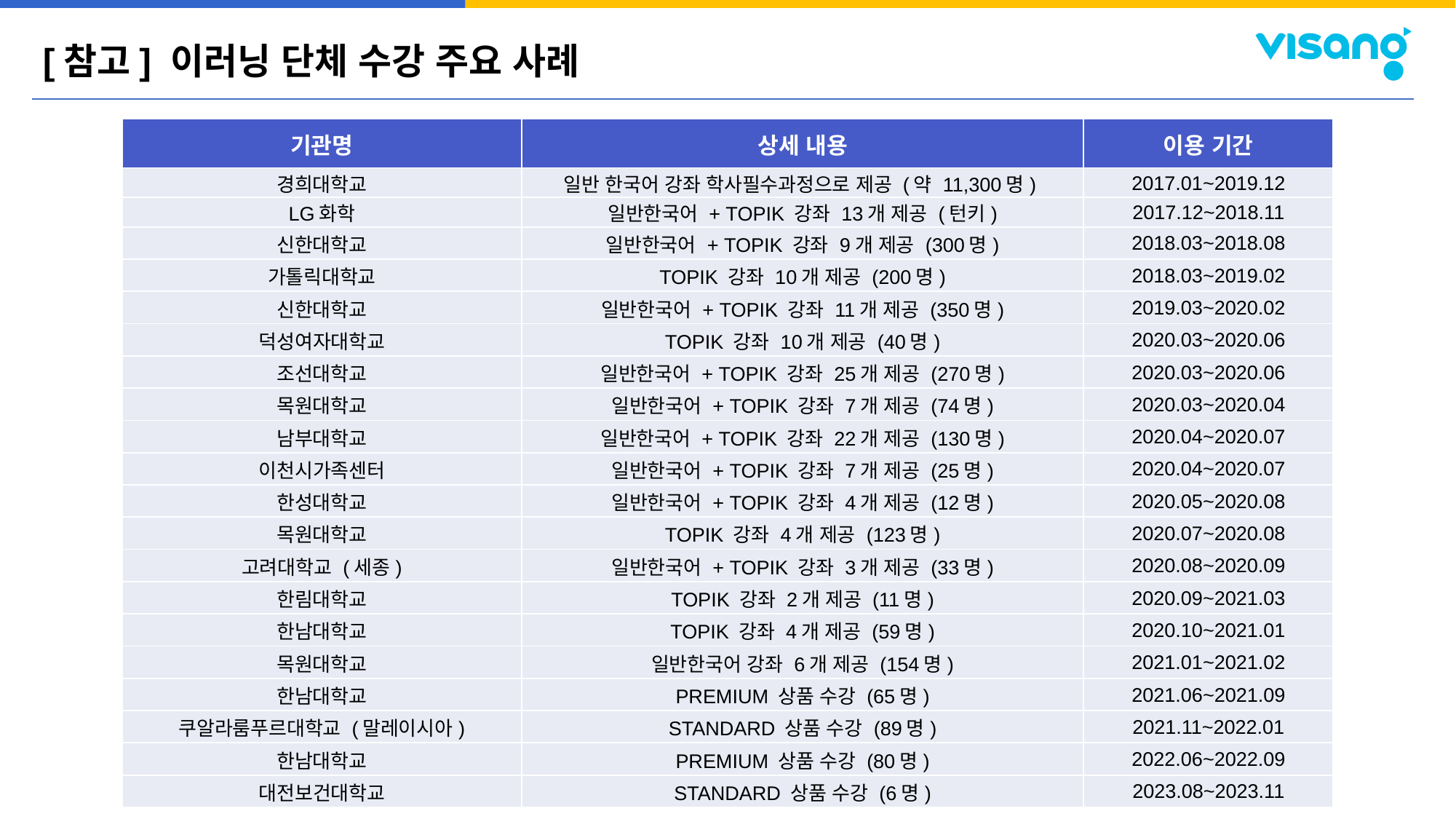

[참고] 이러닝 단체 수강 주요 사례
| 기관명 | 상세 내용 | 이용 기간 |
| --- | --- | --- |
| 경희대학교 | 일반 한국어 강좌 학사필수과정으로 제공 (약 11,300명) | 2017.01~2019.12 |
| LG화학 | 일반한국어 + TOPIK 강좌 13개 제공 (턴키) | 2017.12~2018.11 |
| 신한대학교 | 일반한국어 + TOPIK 강좌 9개 제공 (300명) | 2018.03~2018.08 |
| 가톨릭대학교 | TOPIK 강좌 10개 제공 (200명) | 2018.03~2019.02 |
| 신한대학교 | 일반한국어 + TOPIK 강좌 11개 제공 (350명) | 2019.03~2020.02 |
| 덕성여자대학교 | TOPIK 강좌 10개 제공 (40명) | 2020.03~2020.06 |
| 조선대학교 | 일반한국어 + TOPIK 강좌 25개 제공 (270명) | 2020.03~2020.06 |
| 목원대학교 | 일반한국어 + TOPIK 강좌 7개 제공 (74명) | 2020.03~2020.04 |
| 남부대학교 | 일반한국어 + TOPIK 강좌 22개 제공 (130명) | 2020.04~2020.07 |
| 이천시가족센터 | 일반한국어 + TOPIK 강좌 7개 제공 (25명) | 2020.04~2020.07 |
| 한성대학교 | 일반한국어 + TOPIK 강좌 4개 제공 (12명) | 2020.05~2020.08 |
| 목원대학교 | TOPIK 강좌 4개 제공 (123명) | 2020.07~2020.08 |
| 고려대학교 (세종) | 일반한국어 + TOPIK 강좌 3개 제공 (33명) | 2020.08~2020.09 |
| 한림대학교 | TOPIK 강좌 2개 제공 (11명) | 2020.09~2021.03 |
| 한남대학교 | TOPIK 강좌 4개 제공 (59명) | 2020.10~2021.01 |
| 목원대학교 | 일반한국어 강좌 6개 제공 (154명) | 2021.01~2021.02 |
| 한남대학교 | PREMIUM 상품 수강 (65명) | 2021.06~2021.09 |
| 쿠알라룸푸르대학교 (말레이시아) | STANDARD 상품 수강 (89명) | 2021.11~2022.01 |
| 한남대학교 | PREMIUM 상품 수강 (80명) | 2022.06~2022.09 |
| 대전보건대학교 | STANDARD 상품 수강 (6명) | 2023.08~2023.11 |